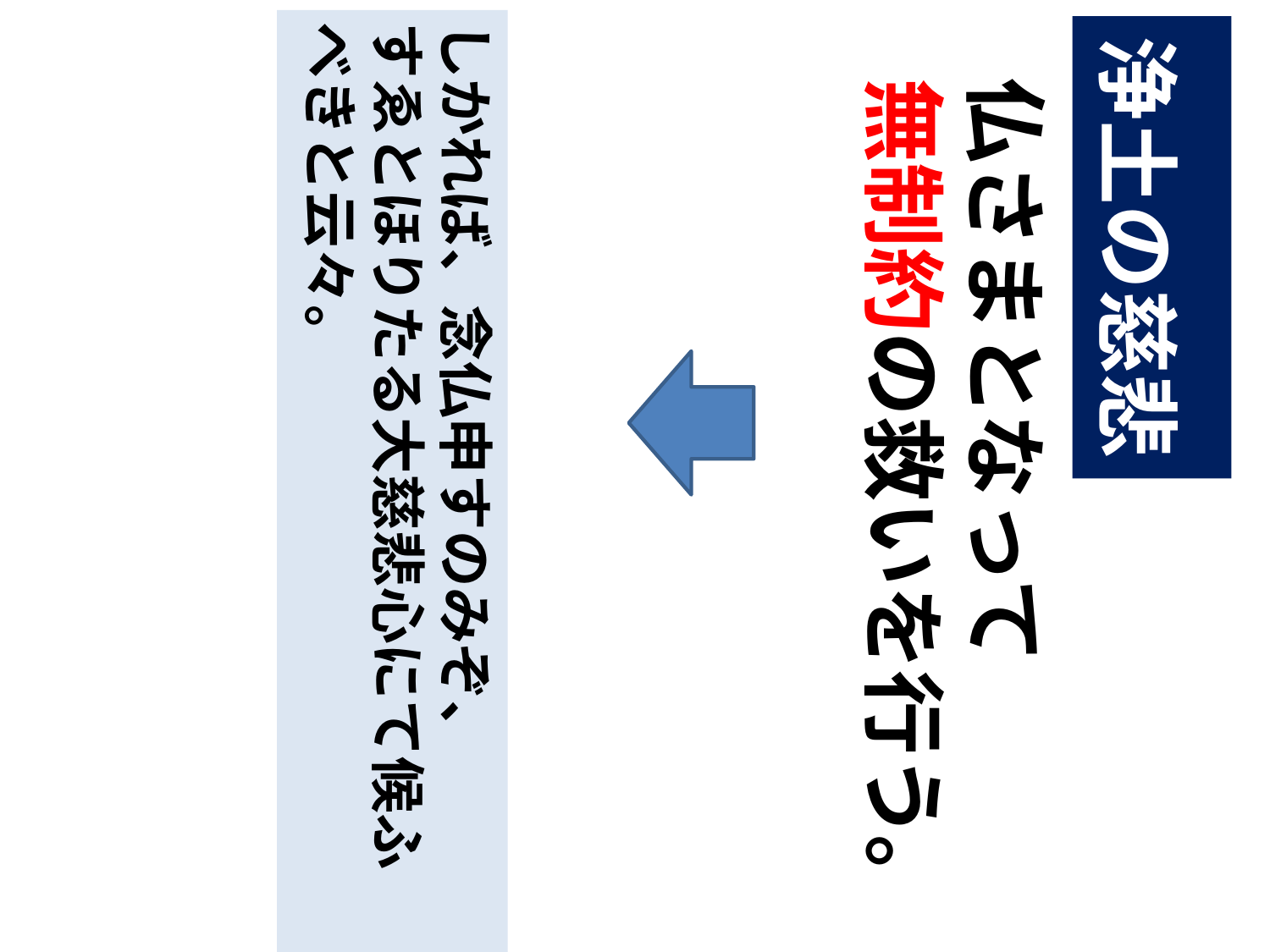

しかれば、念仏申すのみぞ、
すゑとほりたる大慈悲心にて候ふ
べきと云々。
浄土の慈悲
仏さまとなって
無制約の救いを行う。